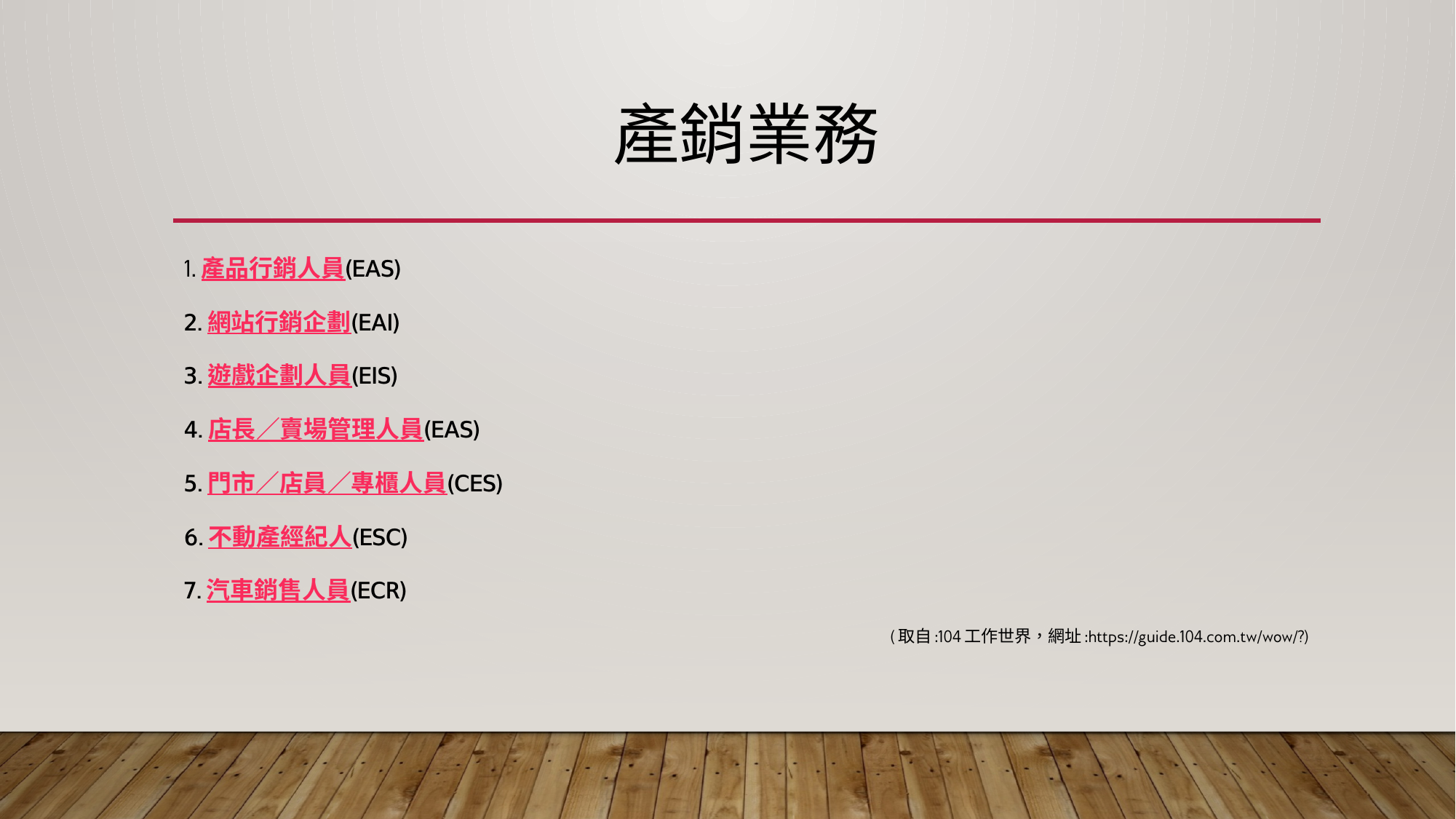

# 產銷業務
1.產品行銷人員(EAS)
2.網站行銷企劃(EAI)
3.遊戲企劃人員(EIS)
4.店長∕賣場管理人員(EAS)
5.門市∕店員∕專櫃人員(CES)
6.不動產經紀人(ESC)
7.汽車銷售人員(ECR)
(取自:104工作世界，網址:https://guide.104.com.tw/wow/?)